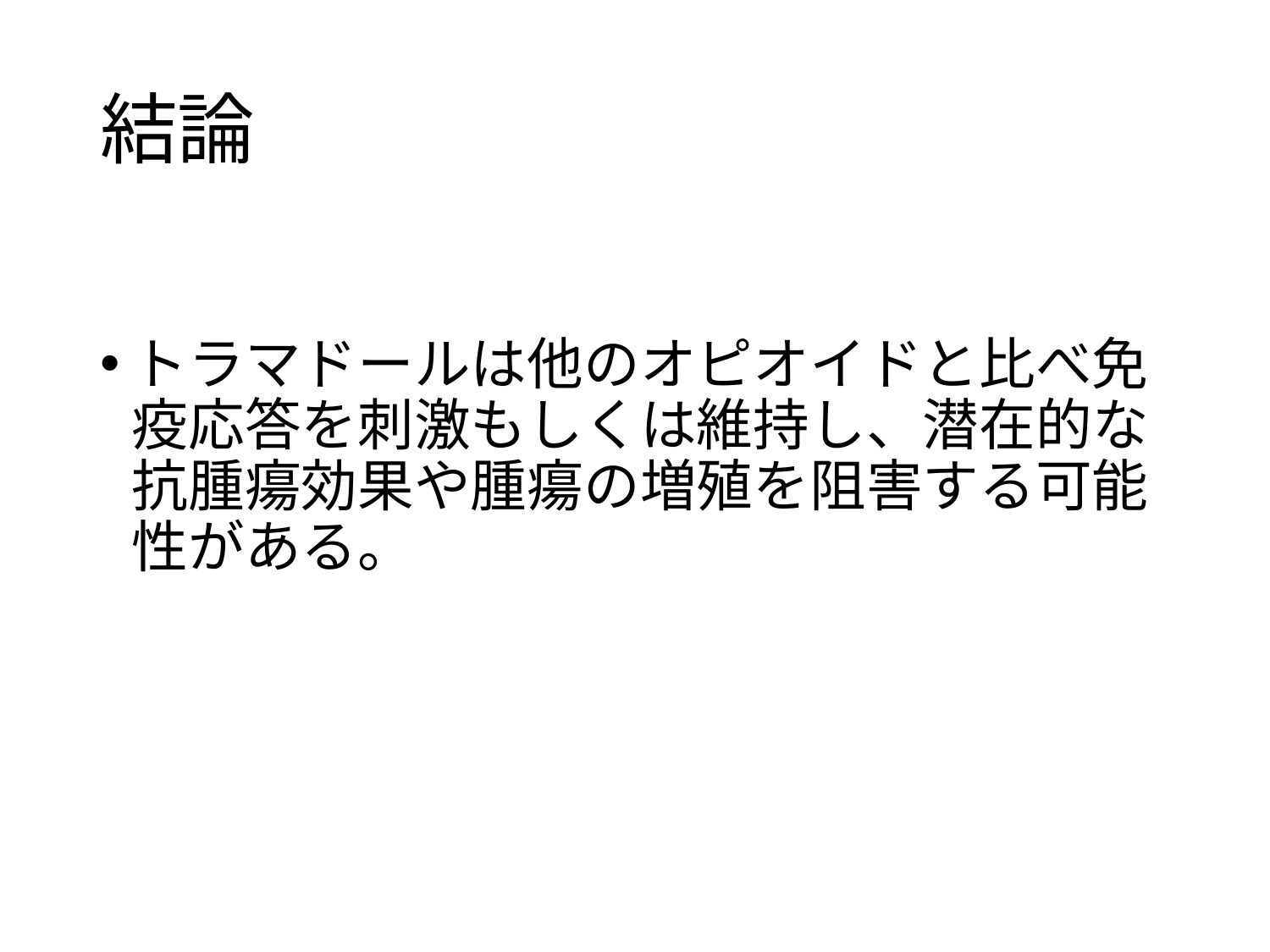

# 結論

トラマドールは他のオピオイドと比べ免疫応答を刺激もしくは維持し、潜在的な抗腫瘍効果や腫瘍の増殖を阻害する可能性がある。